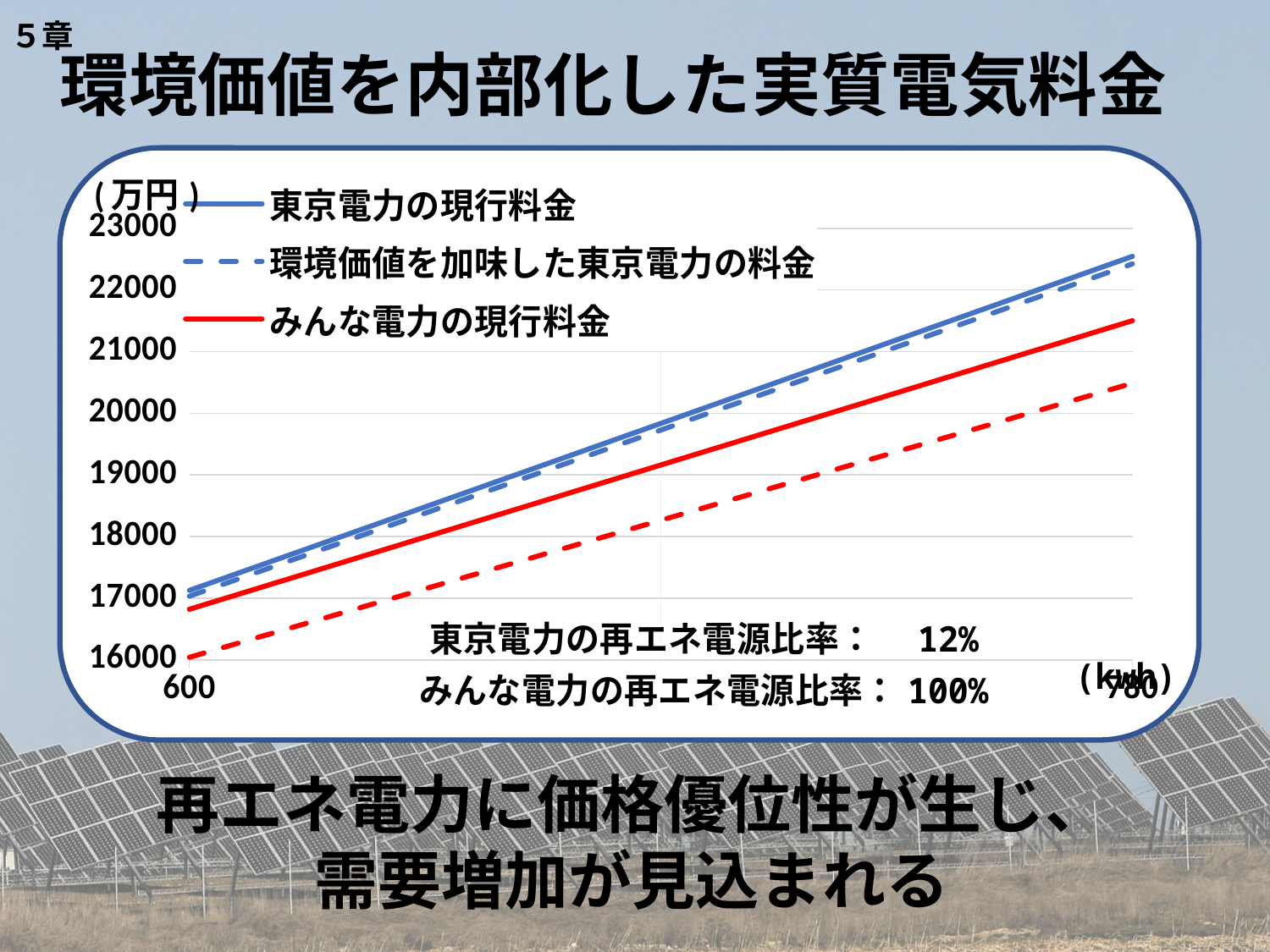

５章
# 環境価値を内部化した実質電気料金

### Chart

| Category |  |  |  |  |
|---|---|---|---|---|
| 600 | 17126.0 | 17032.0 | 16821.0 | 16041.0 |
| 780 | 22546.0 | 22424.0 | 21502.8 | 20488.8 |
再エネ電力に価格優位性が生じ、
需要増加が見込まれる
37